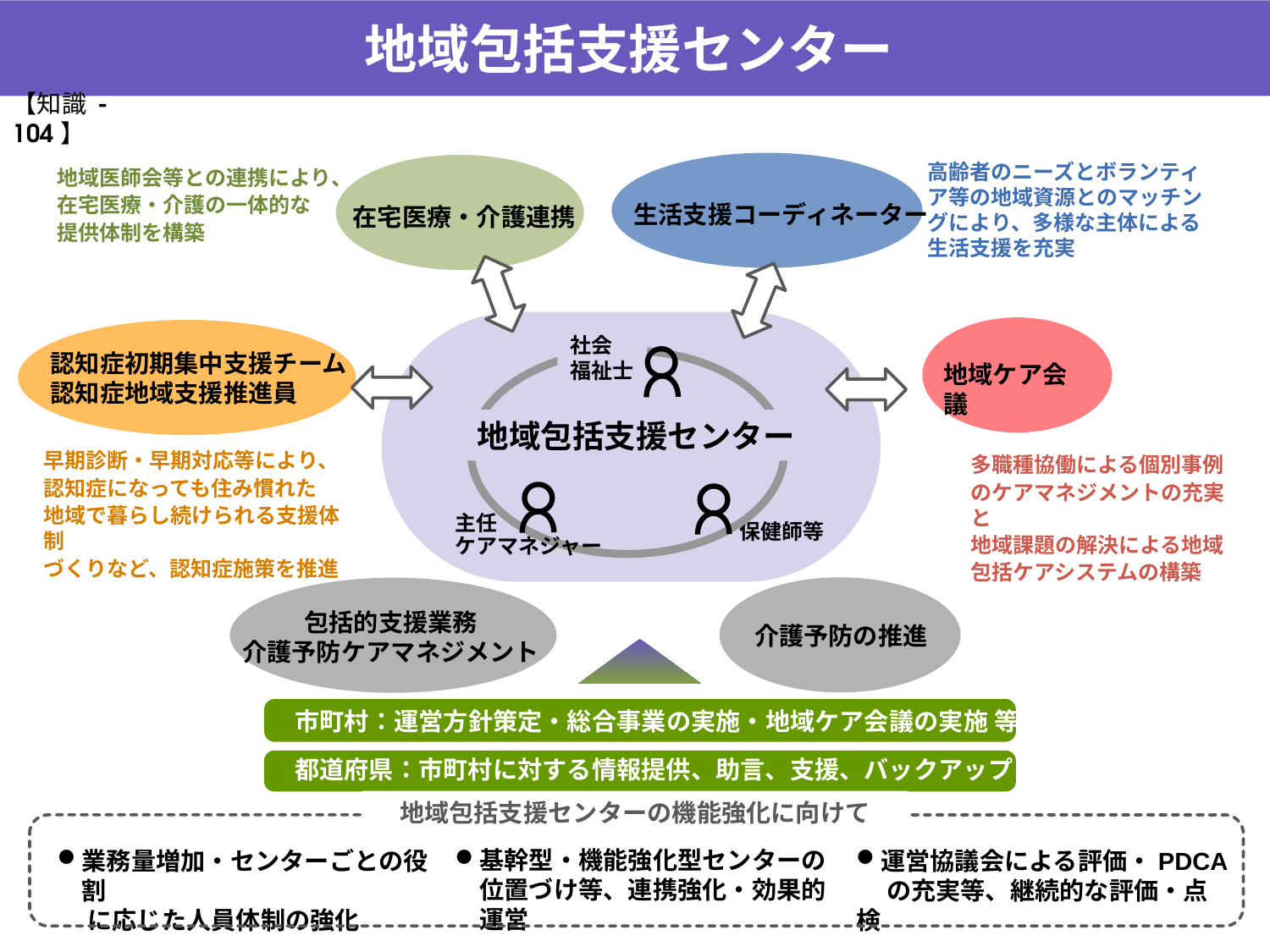

地域包括支援センター
【知識 -104】

高齢者のニーズとボランティア等の地域資源とのマッチングにより、多様な主体による生活支援を充実

地域医師会等との連携により、
在宅医療・介護の一体的な
提供体制を構築
生活支援コーディネーター
在宅医療・介護連携

社会
福祉士
認知症初期集中支援チーム
認知症地域支援推進員

地域ケア会議

地域包括支援センター
支援
早期診断・早期対応等により、
認知症になっても住み慣れた
地域で暮らし続けられる支援体制
づくりなど、認知症施策を推進
多職種協働による個別事例
のケアマネジメントの充実と
地域課題の解決による地域
包括ケアシステムの構築

主任
ケアマネジャー
保健師等

包括的支援業務
介護予防ケアマネジメント
介護予防の推進

市町村：運営方針策定・総合事業の実施・地域ケア会議の実施 等
都道府県：市町村に対する情報提供、助言、支援、バックアップ 等

地域包括支援センターの機能強化に向けて

基幹型・機能強化型センターの位置づけ等、連携強化・効果的運営
業務量増加・センターごとの役割
　 に応じた人員体制の強化
運営協議会による評価・PDCA
　 の充実等、継続的な評価・点検